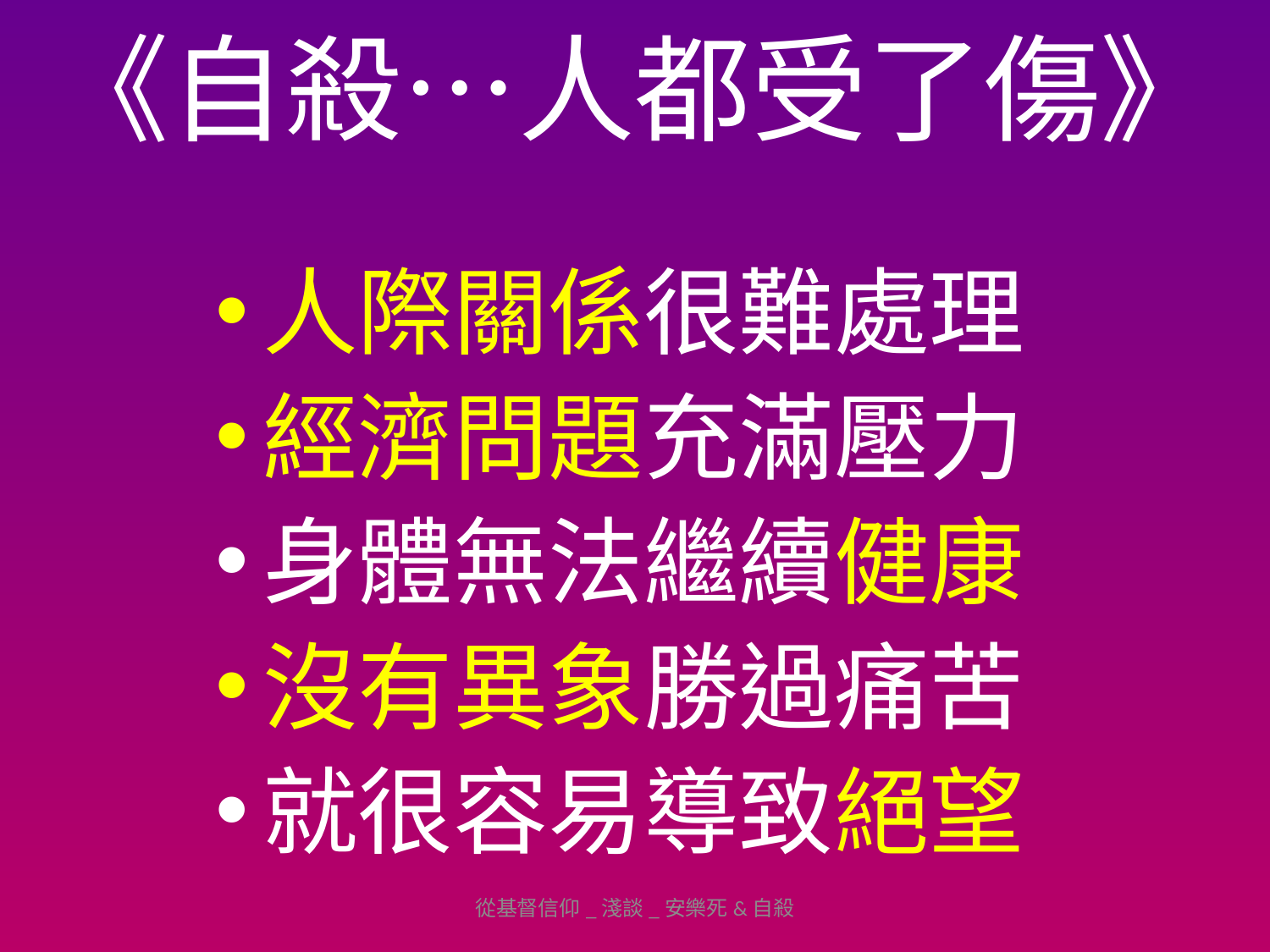

# 《自殺…人都受了傷》
人際關係很難處理
經濟問題充滿壓力
身體無法繼續健康
沒有異象勝過痛苦
就很容易導致絕望
從基督信仰_淺談_安樂死&自殺